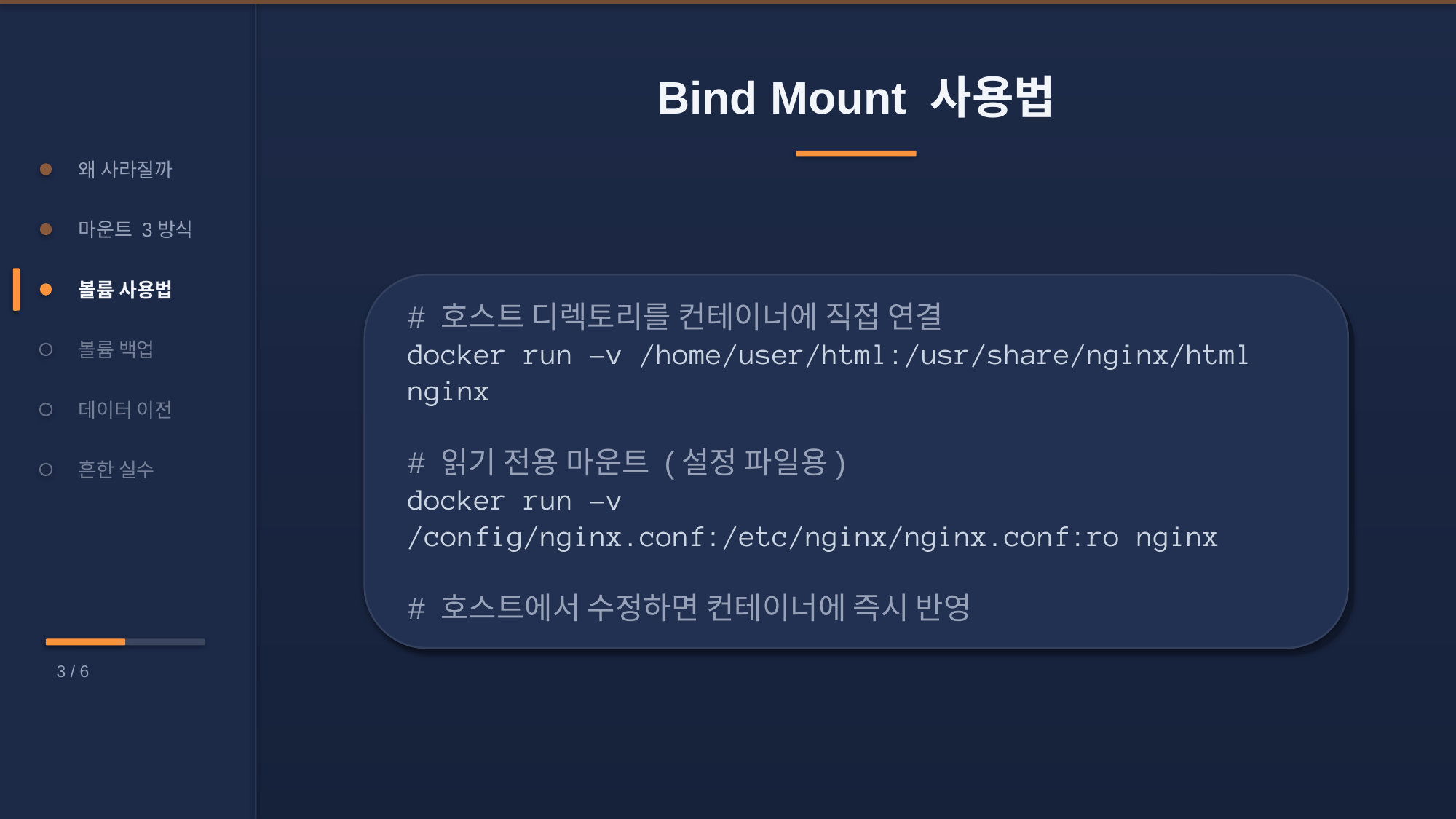

Bind Mount 사용법
왜 사라질까

마운트 3방식

볼륨 사용법

# 호스트 디렉토리를 컨테이너에 직접 연결
docker run -v /home/user/html:/usr/share/nginx/html nginx

# 읽기 전용 마운트 (설정 파일용)
docker run -v /config/nginx.conf:/etc/nginx/nginx.conf:ro nginx

# 호스트에서 수정하면 컨테이너에 즉시 반영
볼륨 백업

데이터 이전

흔한 실수

3 / 6